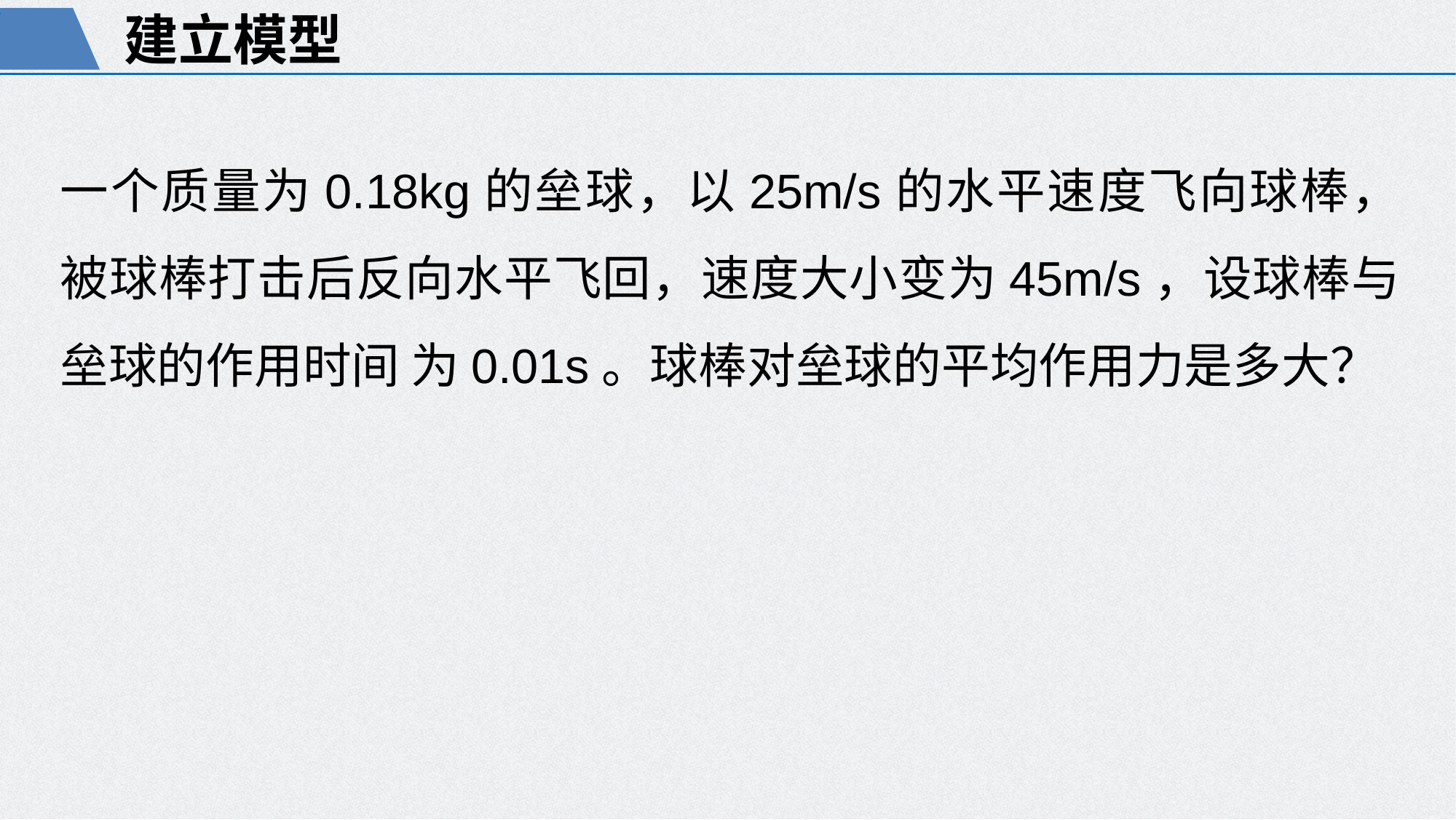

建立模型

一个质量为0.18kg的垒球，以25m/s的水平速度飞向球棒，被球棒打击后反向水平飞回，速度大小变为45m/s，设球棒与垒球的作用时间 为0.01s。球棒对垒球的平均作用力是多大？